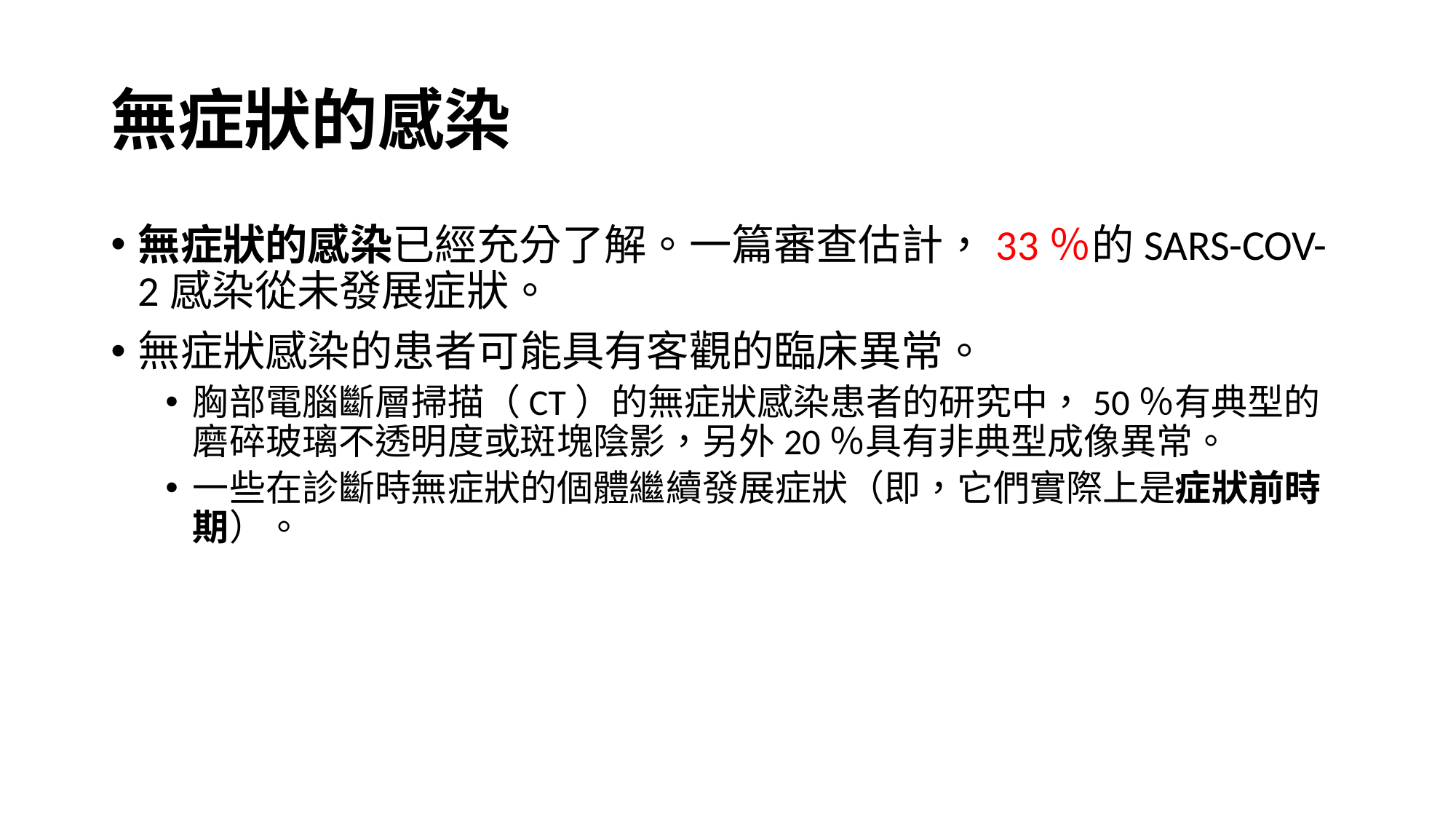

# 無症狀的感染
無症狀的感染已經充分了解。一篇審查估計，33％的SARS-COV-2感染從未發展症狀。
無症狀感染的患者可能具有客觀的臨床異常。
胸部電腦斷層掃描（CT）的無症狀感染患者的研究中，50％有典型的磨碎玻璃不透明度或斑塊陰影，另外20％具有非典型成像異常。
一些在診斷時無症狀的個體繼續發展症狀（即，它們實際上是症狀前時期）。